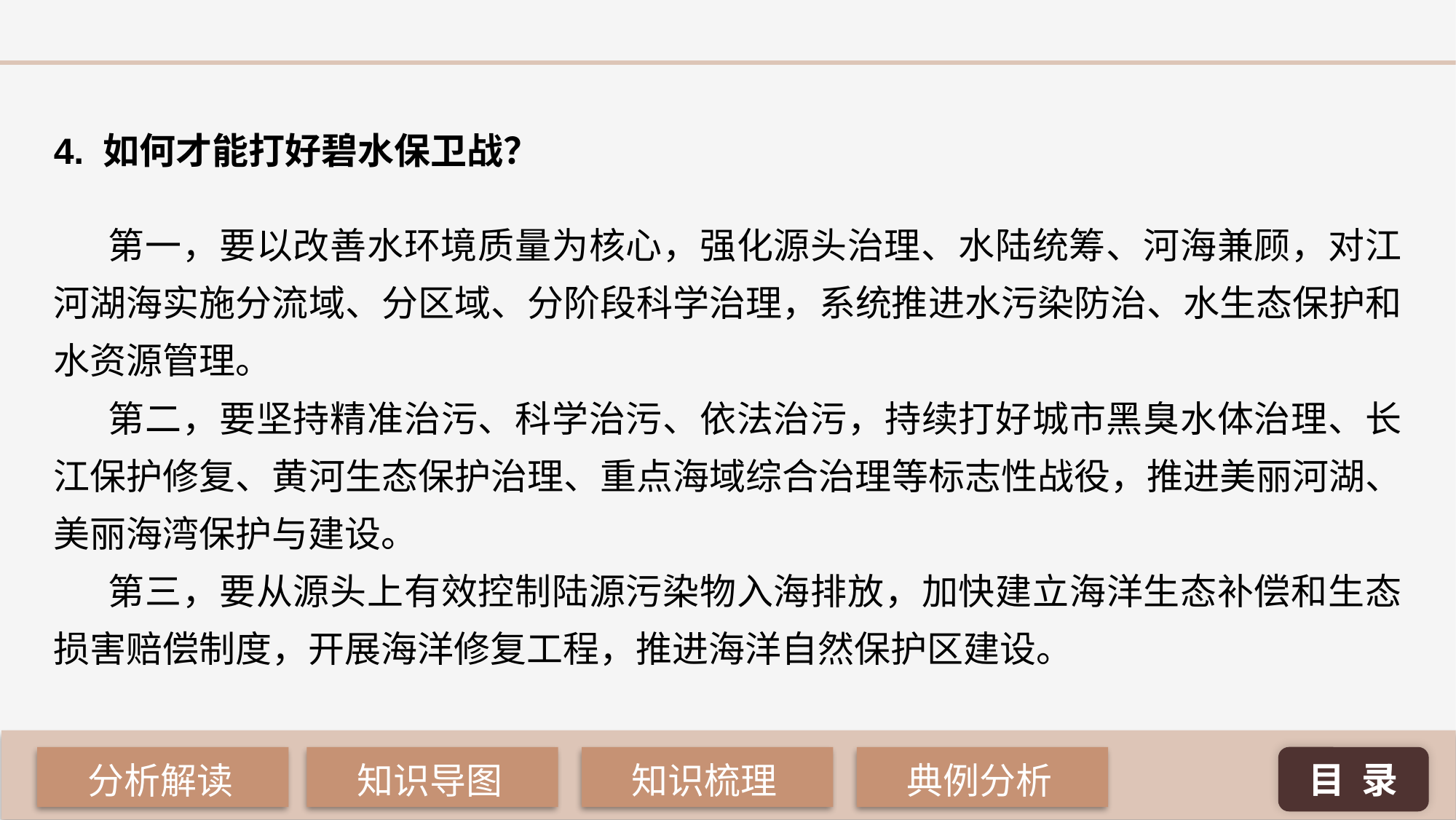

4. 如何才能打好碧水保卫战？
第一，要以改善水环境质量为核心，强化源头治理、水陆统筹、河海兼顾，对江河湖海实施分流域、分区域、分阶段科学治理，系统推进水污染防治、水生态保护和水资源管理。
第二，要坚持精准治污、科学治污、依法治污，持续打好城市黑臭水体治理、长江保护修复、黄河生态保护治理、重点海域综合治理等标志性战役，推进美丽河湖、美丽海湾保护与建设。
第三，要从源头上有效控制陆源污染物入海排放，加快建立海洋生态补偿和生态损害赔偿制度，开展海洋修复工程，推进海洋自然保护区建设。